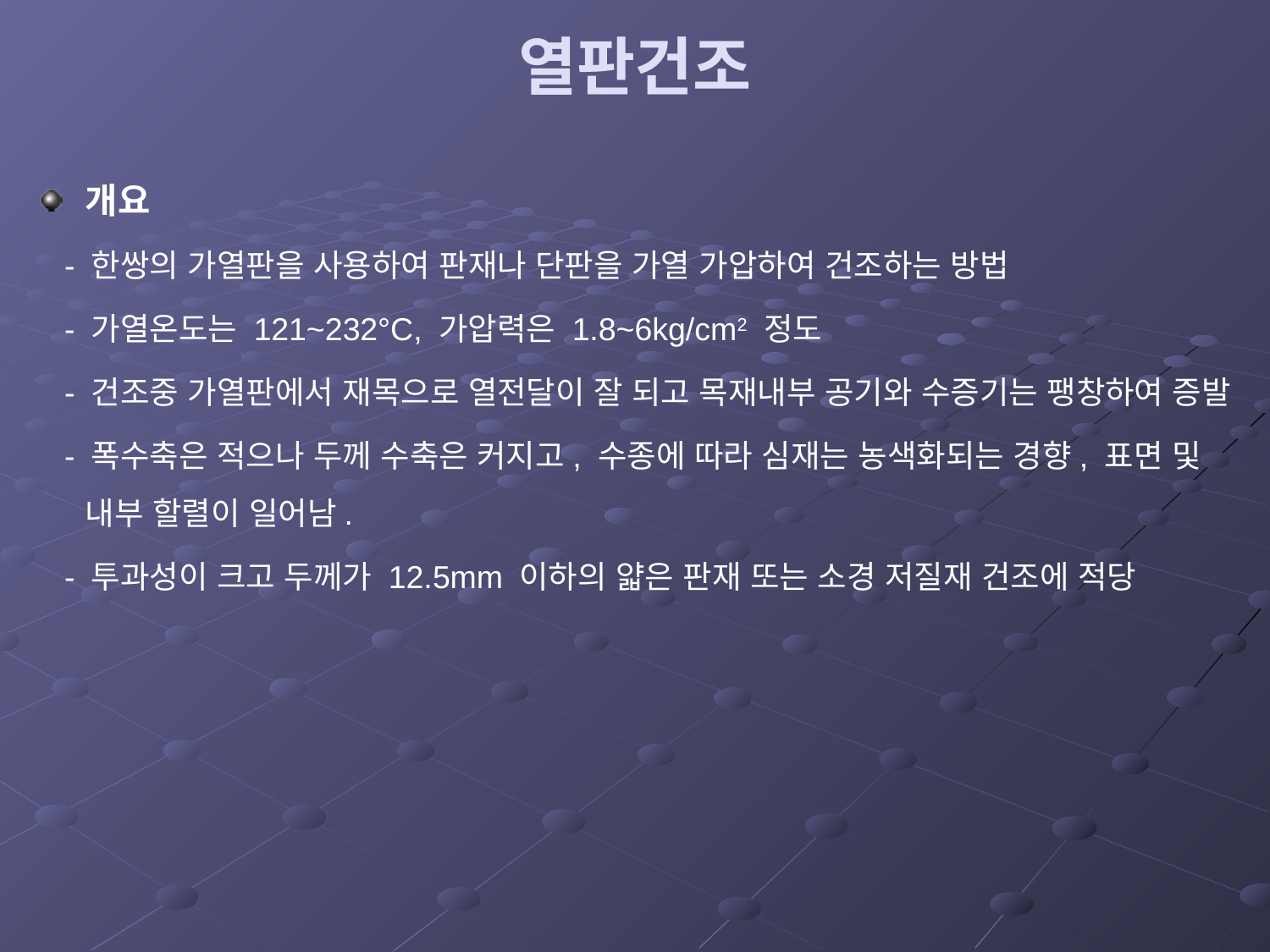

# 열판건조
개요
   - 한쌍의 가열판을 사용하여 판재나 단판을 가열 가압하여 건조하는 방법
   - 가열온도는 121~232°C, 가압력은 1.8~6kg/cm2 정도
   - 건조중 가열판에서 재목으로 열전달이 잘 되고 목재내부 공기와 수증기는 팽창하여 증발
   - 폭수축은 적으나 두께 수축은 커지고, 수종에 따라 심재는 농색화되는 경향, 표면 및 내부 할렬이 일어남.
   - 투과성이 크고 두께가 12.5mm 이하의 얇은 판재 또는 소경 저질재 건조에 적당